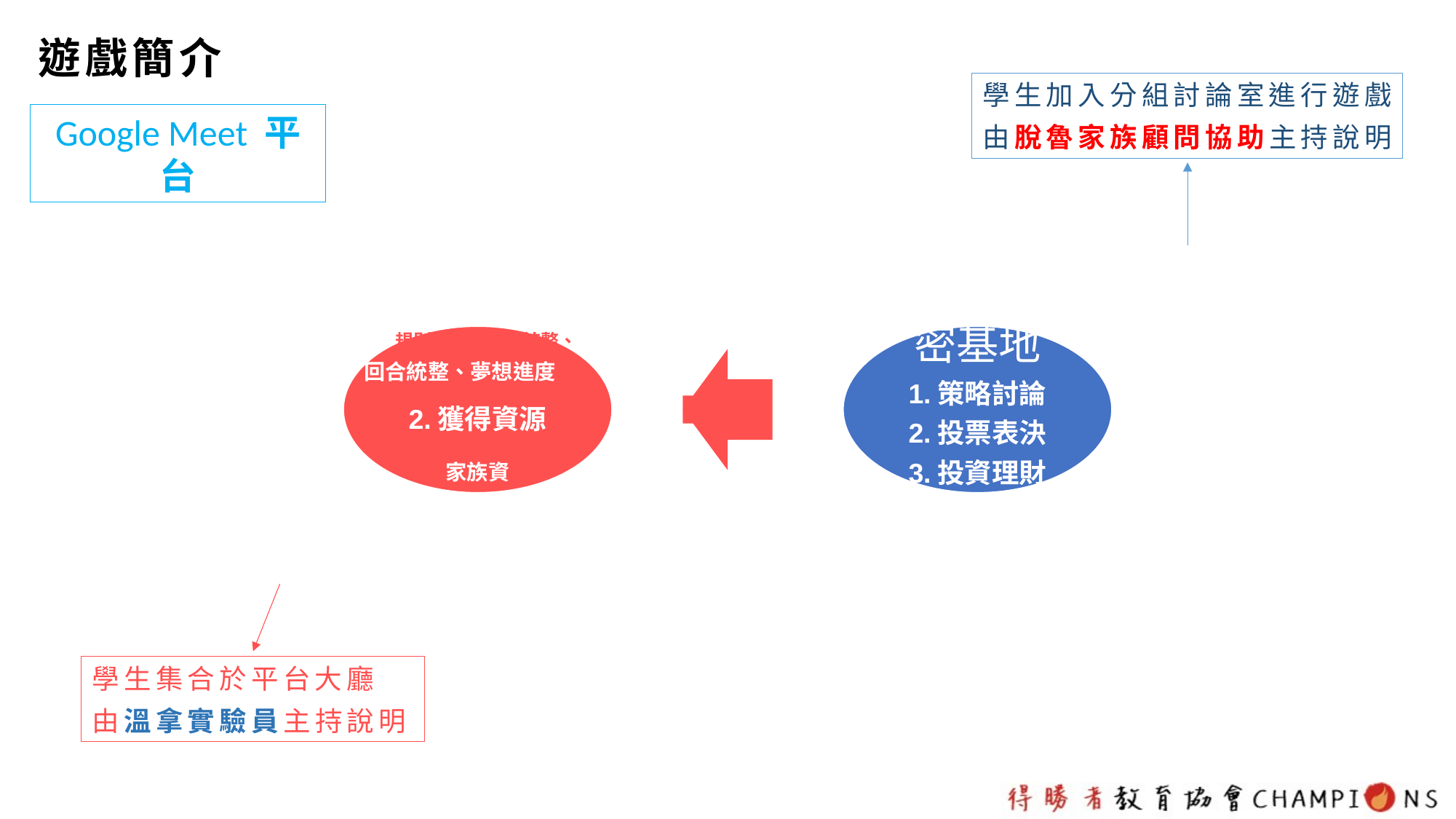

遊戲簡介
學生加入分組討論室進行遊戲
由脫魯家族顧問協助主持說明
溫拿實驗室
1.收集資訊
規則說明、回合統整、夢想進度
2.獲得資源
家族資產、Bonus
3.財經新聞
投資標的漲跌公告
家族秘密基地
1.策略討論
2.投票表決
3.投資理財
4.賺錢花錢
5.收支記錄
規則說明、回合統整、夢想進度
Google Meet 平台
學生集合於平台大廳
由溫拿實驗員主持說明